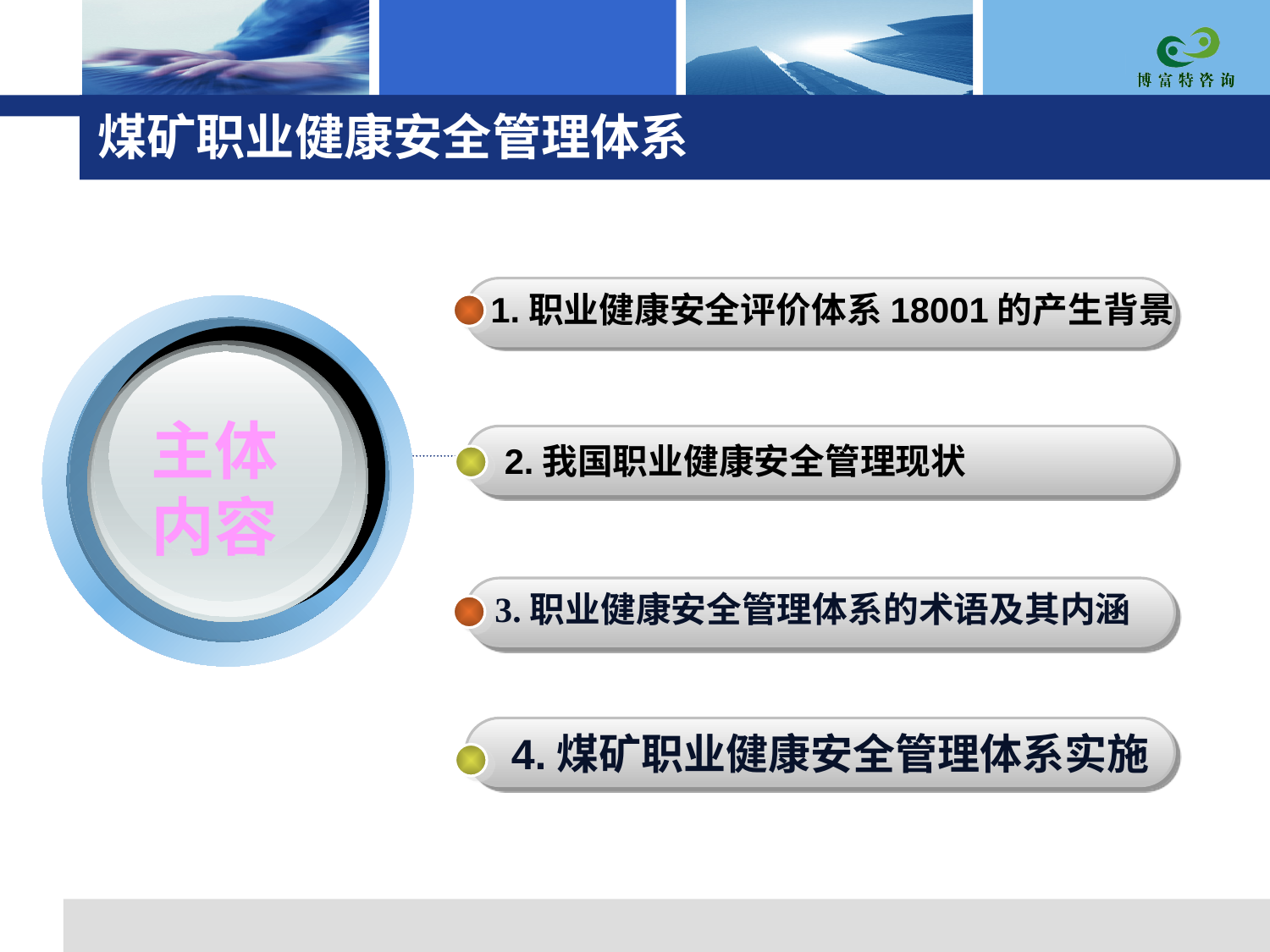

# 煤矿职业健康安全管理体系

1.职业健康安全评价体系18001的产生背景

主体
内容

2.我国职业健康安全管理现状

3.职业健康安全管理体系的术语及其内涵

4.煤矿职业健康安全管理体系实施